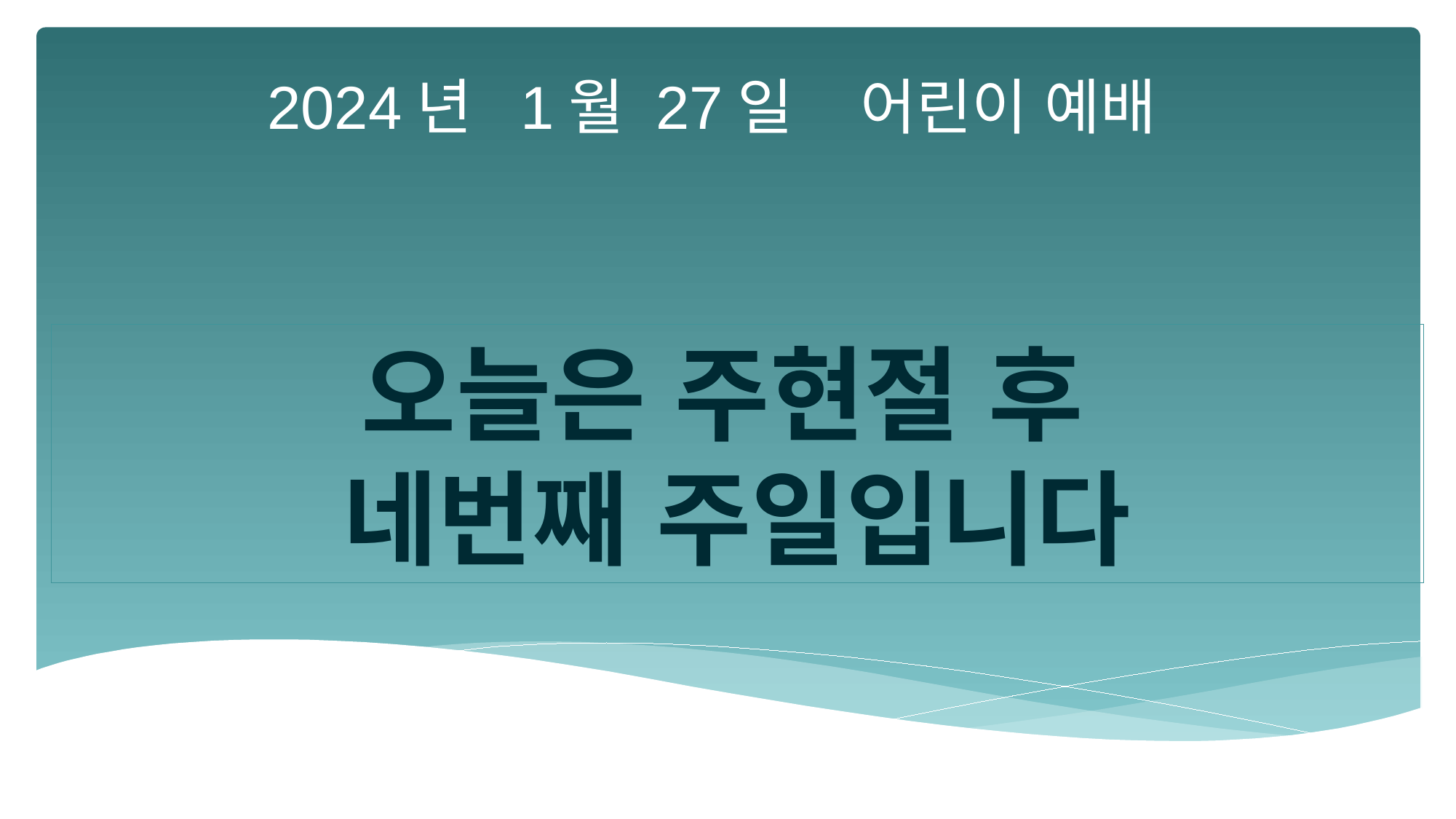

2024년  1월 27일    어린이 예배
오늘은 주현절 후
네번째 주일입니다